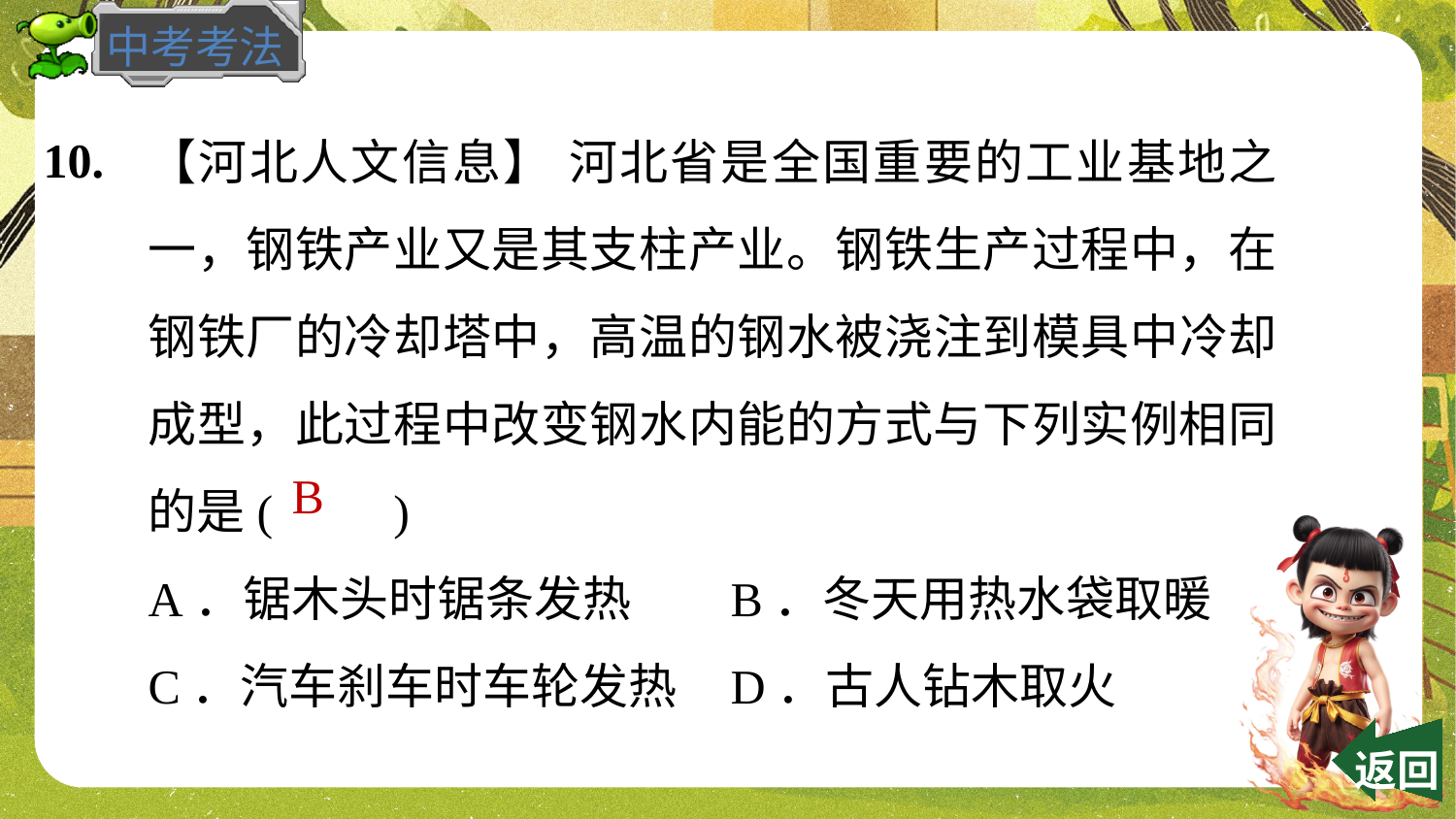

10.
【河北人文信息】 河北省是全国重要的工业基地之一，钢铁产业又是其支柱产业。钢铁生产过程中，在钢铁厂的冷却塔中，高温的钢水被浇注到模具中冷却成型，此过程中改变钢水内能的方式与下列实例相同的是(　　)
A．锯木头时锯条发热	B．冬天用热水袋取暖
C．汽车刹车时车轮发热	D．古人钻木取火
B
 返回